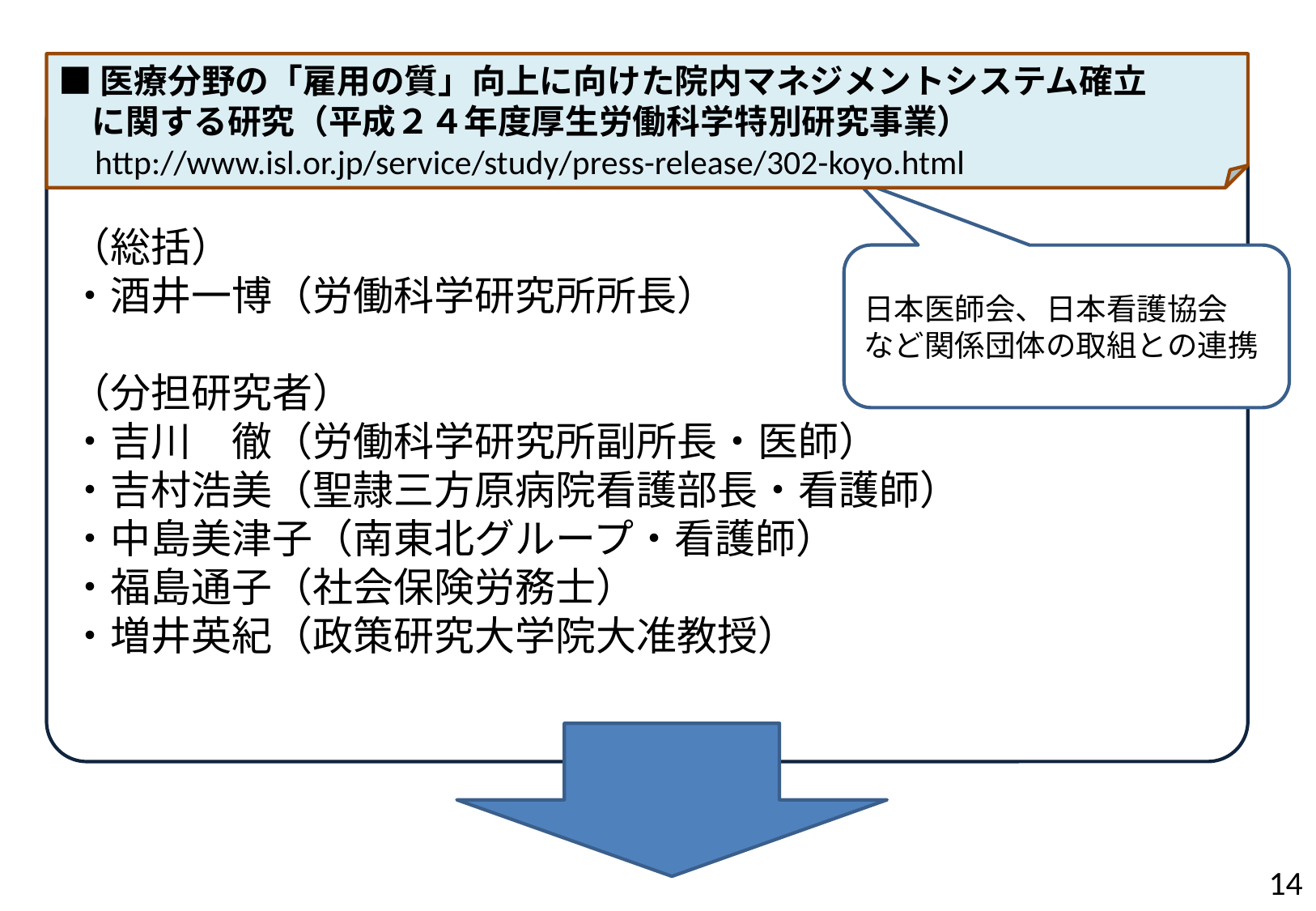

■医療分野の「雇用の質」向上に向けた院内マネジメントシステム確立
　に関する研究（平成２４年度厚生労働科学特別研究事業）
http://www.isl.or.jp/service/study/press-release/302-koyo.html

（総括）
・酒井一博（労働科学研究所所長）

（分担研究者）
・吉川　徹（労働科学研究所副所長・医師）
・吉村浩美（聖隷三方原病院看護部長・看護師）
・中島美津子（南東北グループ・看護師）
・福島通子（社会保険労務士）
・増井英紀（政策研究大学院大准教授）

日本医師会、日本看護協会
など関係団体の取組との連携

14